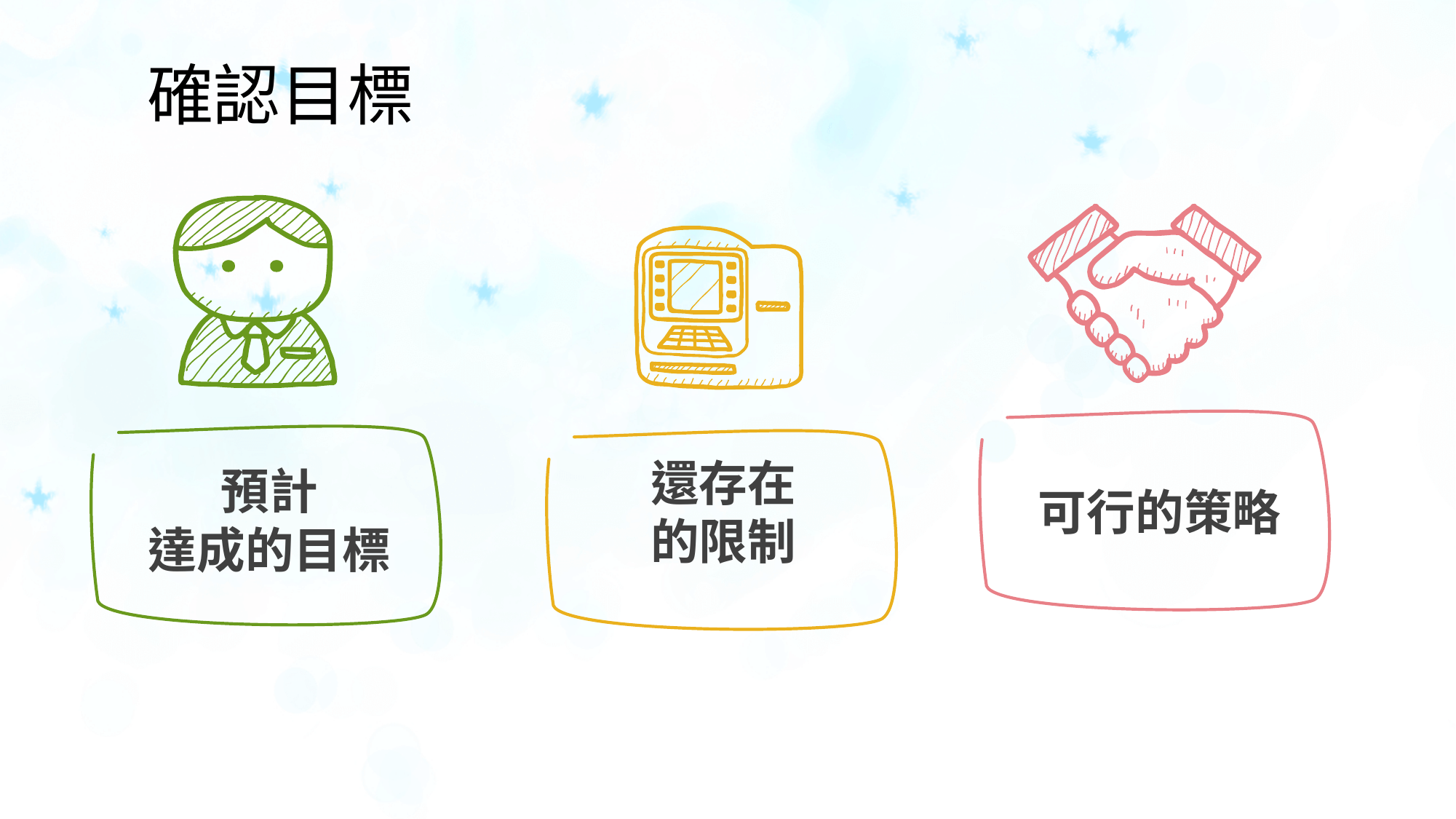

# 確認目標

還存在
的限制
預計
達成的目標
可行的策略